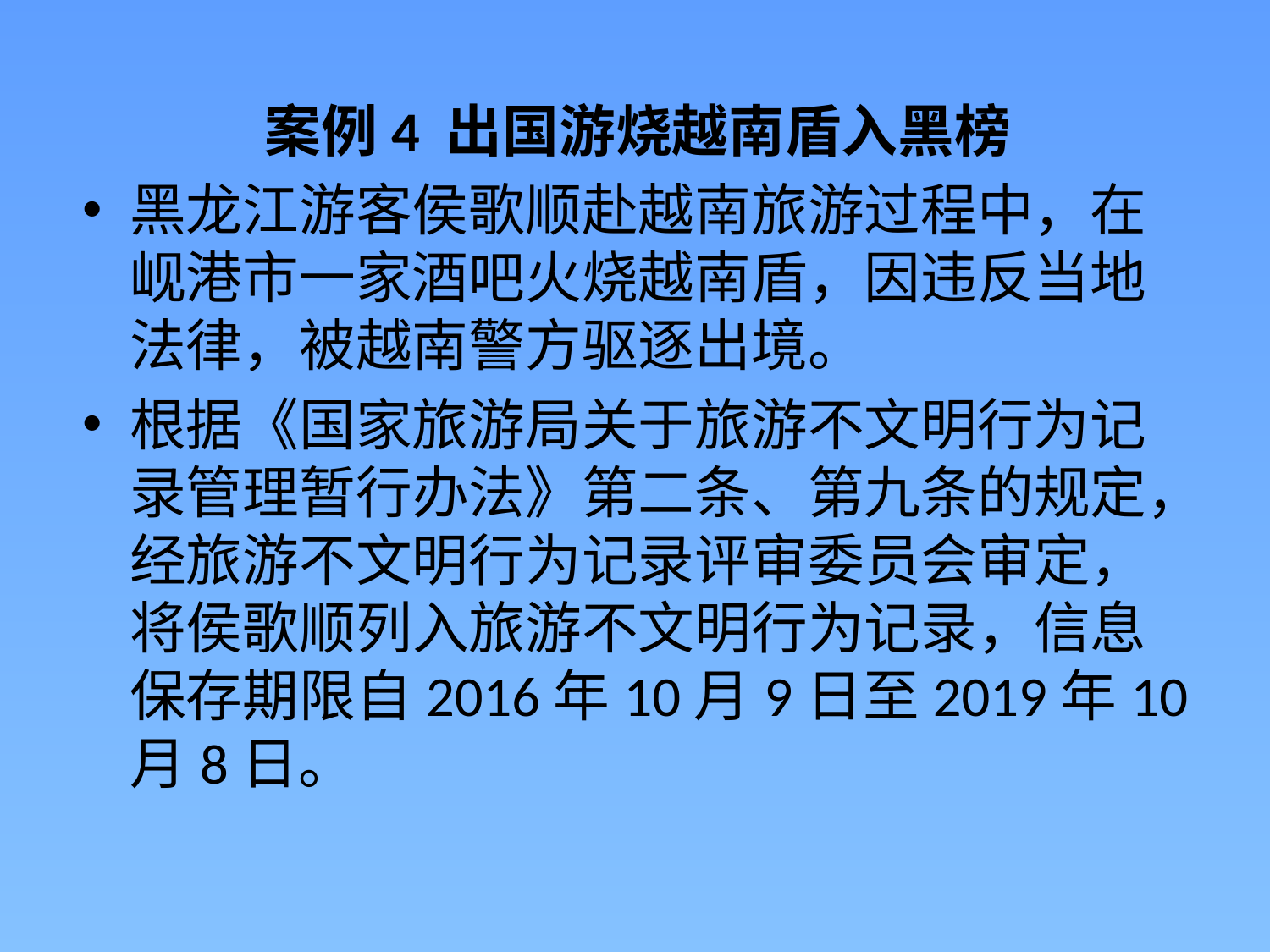

案例4 出国游烧越南盾入黑榜
黑龙江游客侯歌顺赴越南旅游过程中，在岘港市一家酒吧火烧越南盾，因违反当地法律，被越南警方驱逐出境。
根据《国家旅游局关于旅游不文明行为记录管理暂行办法》第二条、第九条的规定，经旅游不文明行为记录评审委员会审定，将侯歌顺列入旅游不文明行为记录，信息保存期限自2016年10月9日至2019年10月8日。